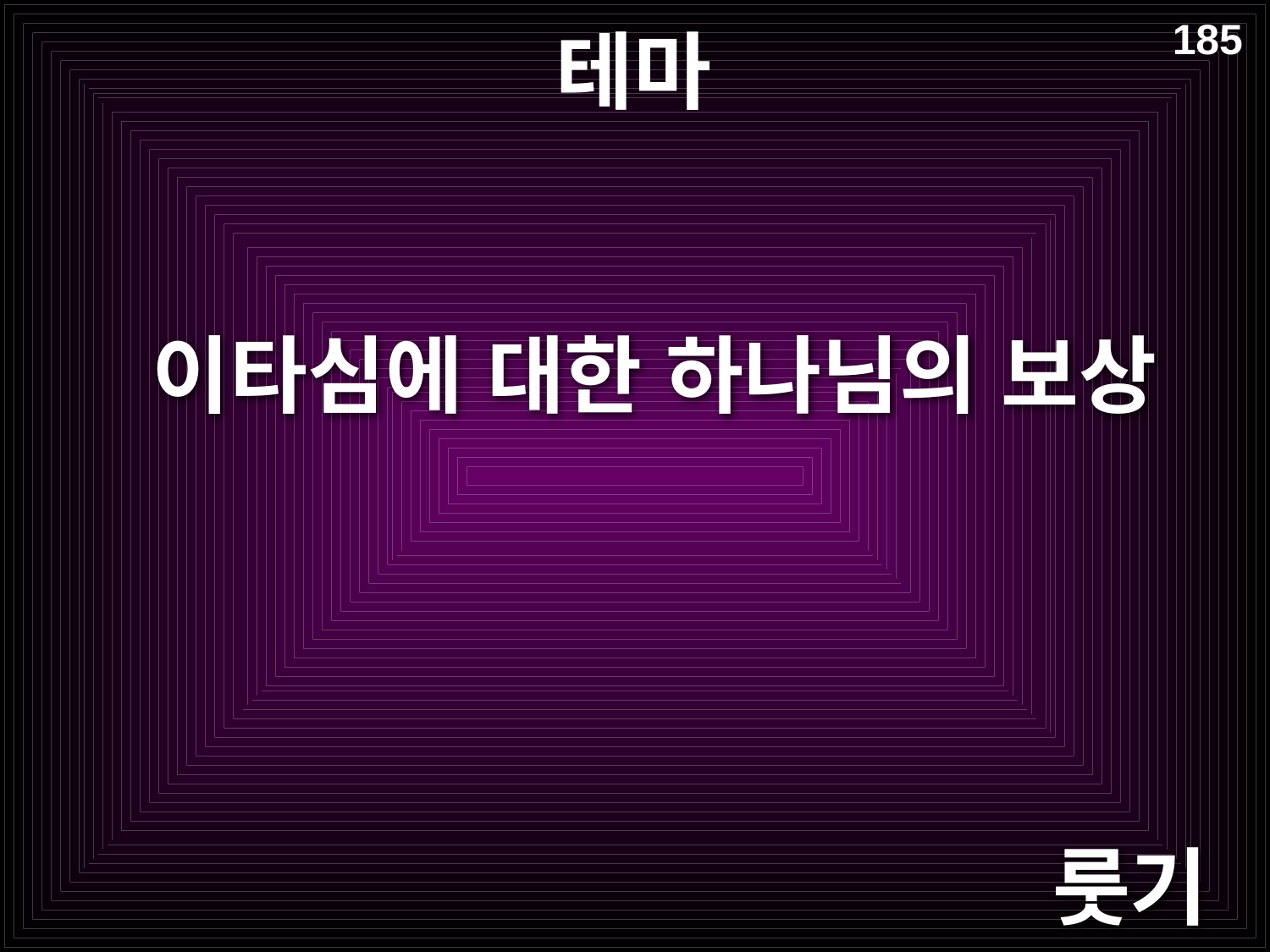

# 테마
185

 이타심에 대한 하나님의 보상
룻기